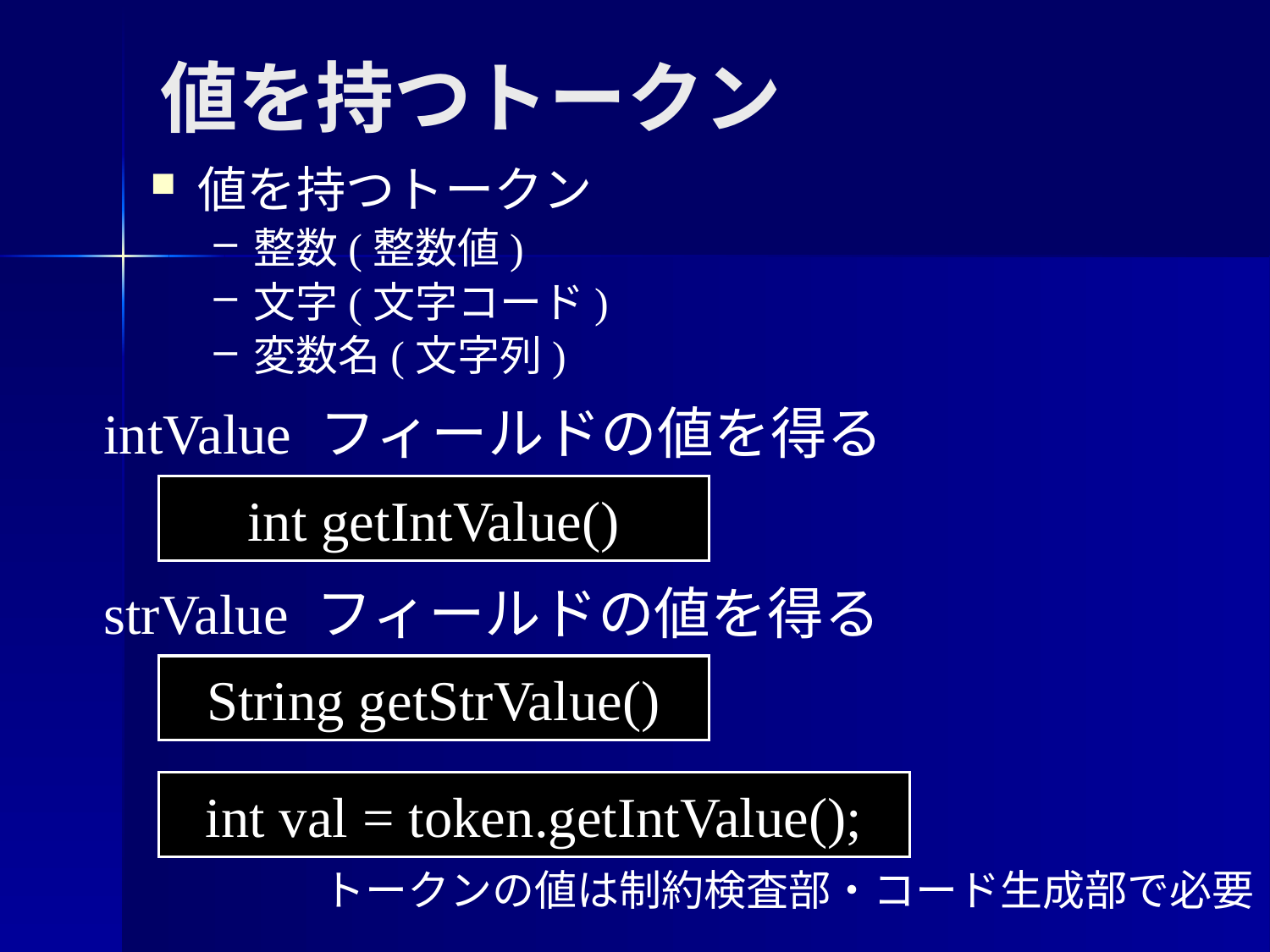

値を持つトークン
値を持つトークン
整数(整数値)
文字(文字コード)
変数名(文字列)
intValue フィールドの値を得る
int getIntValue()
strValue フィールドの値を得る
String getStrValue()
int val = token.getIntValue();
トークンの値は制約検査部・コード生成部で必要